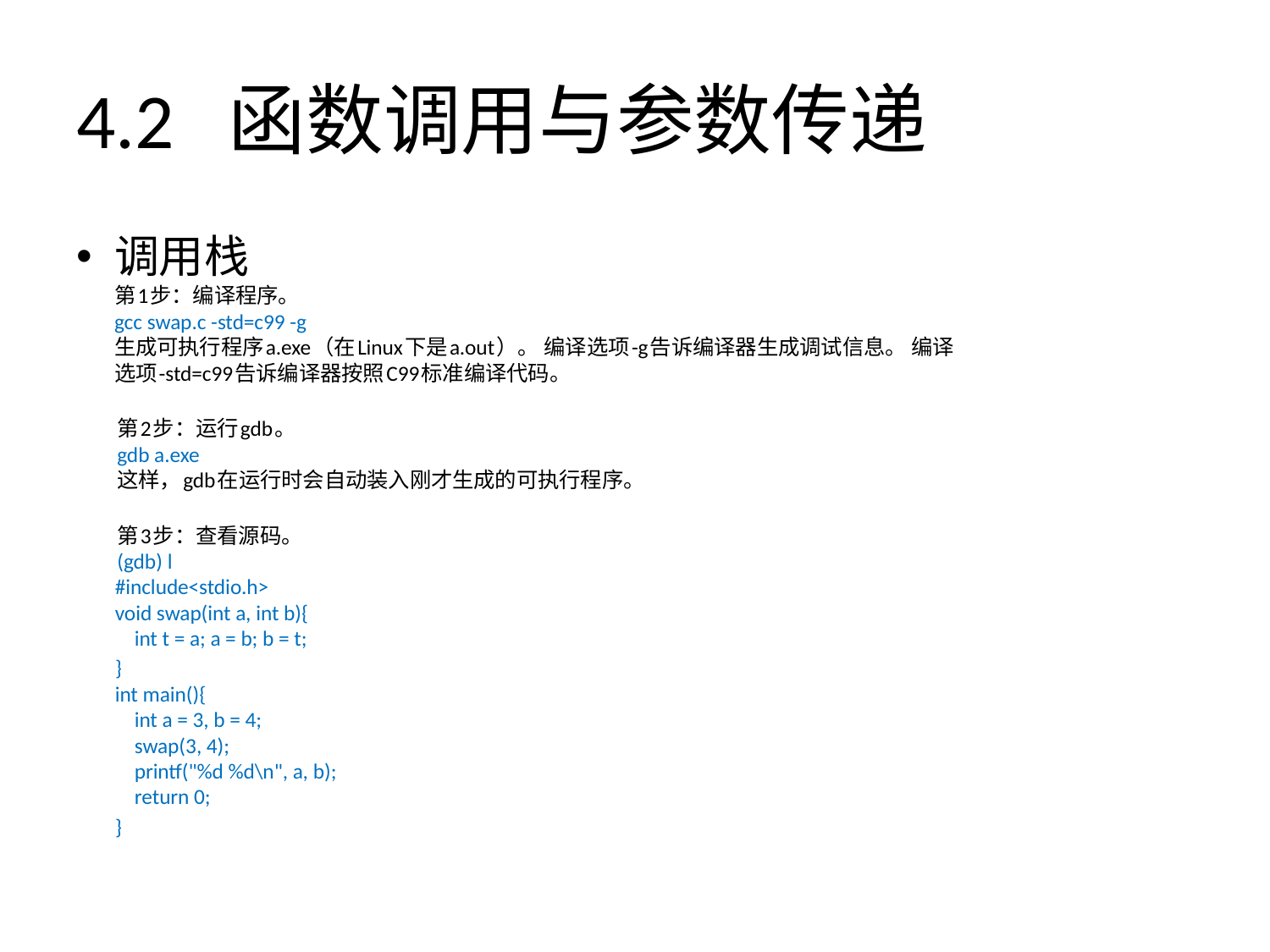

# 4.2  函数调用与参数传递
调用栈
第1步：编译程序。
gcc swap.c -std=c99 -g
生成可执行程序a.exe（在Linux下是a.out）。 编译选项-g告诉编译器生成调试信息。 编译
选项-std=c99告诉编译器按照C99标准编译代码。
        第2步：运行gdb。
        gdb a.exe
        这样，gdb在运行时会自动装入刚才生成的可执行程序。
        第3步：查看源码。
        (gdb) l
        #include<stdio.h>
        void swap(int a, int b){
            int t = a; a = b; b = t;
        }
        int main(){
            int a = 3, b = 4;
            swap(3, 4);
            printf("%d %d\n", a, b);
            return 0;
        }